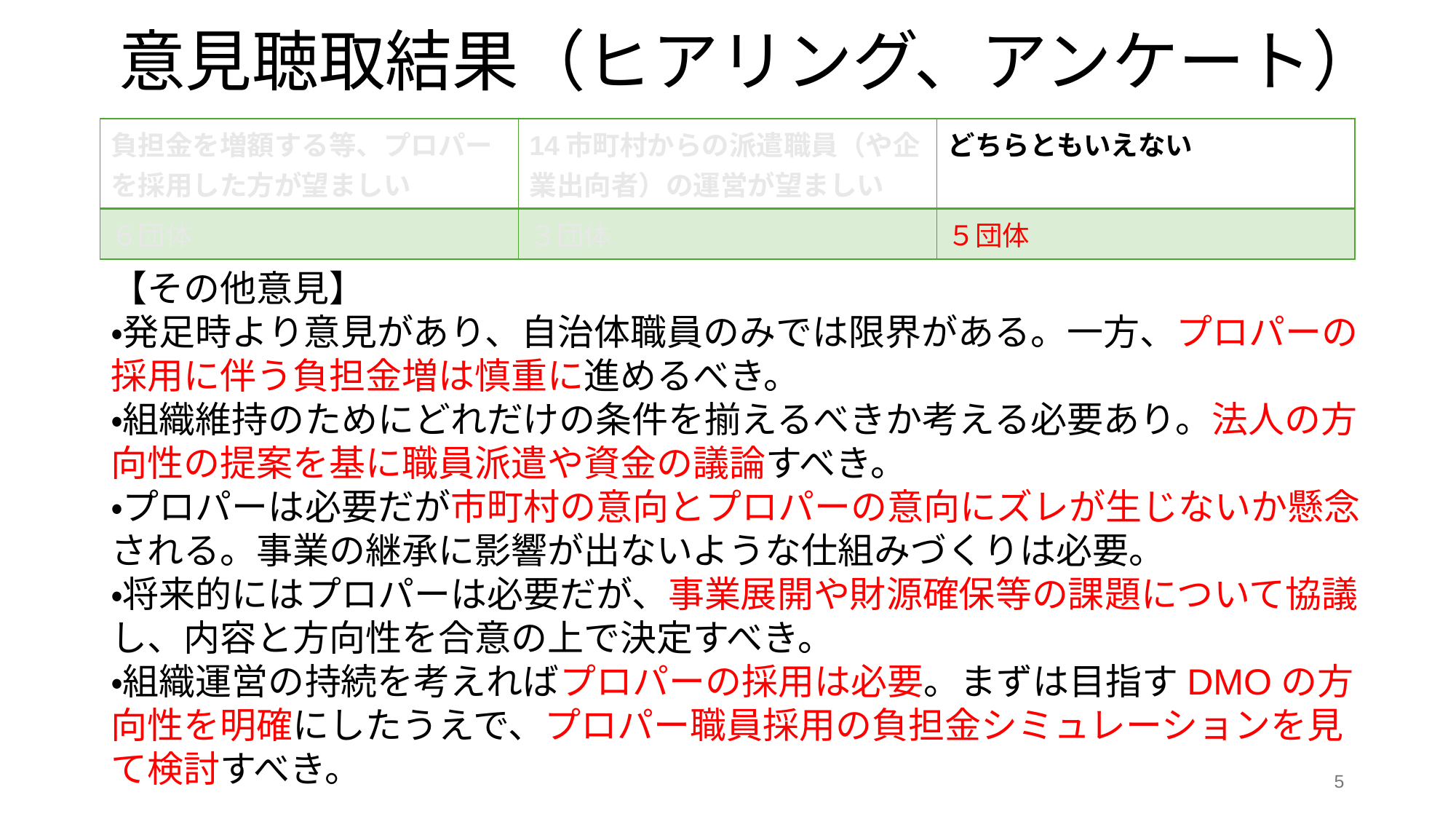

# 意見聴取結果（ヒアリング、アンケート）
| 負担金を増額する等、プロパーを採用した方が望ましい | 14市町村からの派遣職員（や企業出向者）の運営が望ましい | どちらともいえない |
| --- | --- | --- |
| ６団体 | ３団体 | ５団体 |
【その他意見】
・発足時より意見があり、自治体職員のみでは限界がある。一方、プロパーの採用に伴う負担金増は慎重に進めるべき。
・組織維持のためにどれだけの条件を揃えるべきか考える必要あり。法人の方向性の提案を基に職員派遣や資金の議論すべき。
・プロパーは必要だが市町村の意向とプロパーの意向にズレが生じないか懸念される。事業の継承に影響が出ないような仕組みづくりは必要。
・将来的にはプロパーは必要だが、事業展開や財源確保等の課題について協議し、内容と方向性を合意の上で決定すべき。
・組織運営の持続を考えればプロパーの採用は必要。まずは目指すDMOの方向性を明確にしたうえで、プロパー職員採用の負担金シミュレーションを見て検討すべき。
5